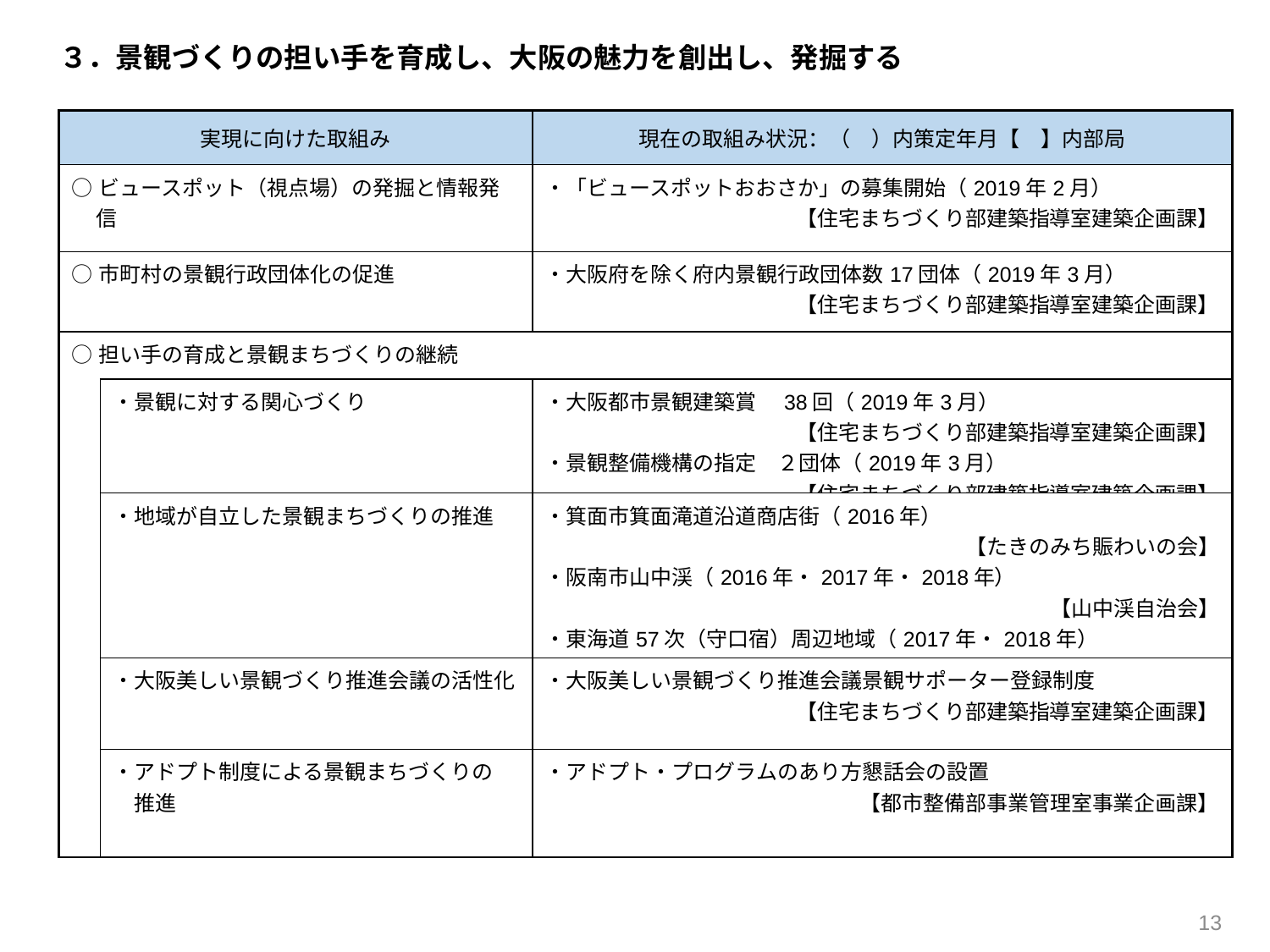

３．景観づくりの担い手を育成し、大阪の魅力を創出し、発掘する
| 実現に向けた取組み |  | 現在の取組み状況：（　）内策定年月【　】内部局 |
| --- | --- | --- |
| ○ビュースポット（視点場）の発掘と情報発信 |  | ・「ビュースポットおおさか」の募集開始（2019年2月） 【住宅まちづくり部建築指導室建築企画課】 |
| ○市町村の景観行政団体化の促進 |  | ・大阪府を除く府内景観行政団体数17団体（2019年3月） 【住宅まちづくり部建築指導室建築企画課】 |
| ○担い手の育成と景観まちづくりの継続 |  |  |
|  | ・景観に対する関心づくり | ・大阪都市景観建築賞　38回（2019年3月） 【住宅まちづくり部建築指導室建築企画課】 ・景観整備機構の指定　２団体（2019年3月） 【住宅まちづくり部建築指導室建築企画課】 |
|  | ・地域が自立した景観まちづくりの推進 | ・箕面市箕面滝道沿道商店街（2016年） 【たきのみち賑わいの会】 ・阪南市山中渓（2016年・2017年・2018年） 【山中渓自治会】 ・東海道57次（守口宿）周辺地域（2017年・2018年） 【守口門真歴史街道推進協議会】 |
|  | ・大阪美しい景観づくり推進会議の活性化 | ・大阪美しい景観づくり推進会議景観サポーター登録制度 【住宅まちづくり部建築指導室建築企画課】 |
|  | ・アドプト制度による景観まちづくりの 　推進 | ・アドプト・プログラムのあり方懇話会の設置 【都市整備部事業管理室事業企画課】 |
13